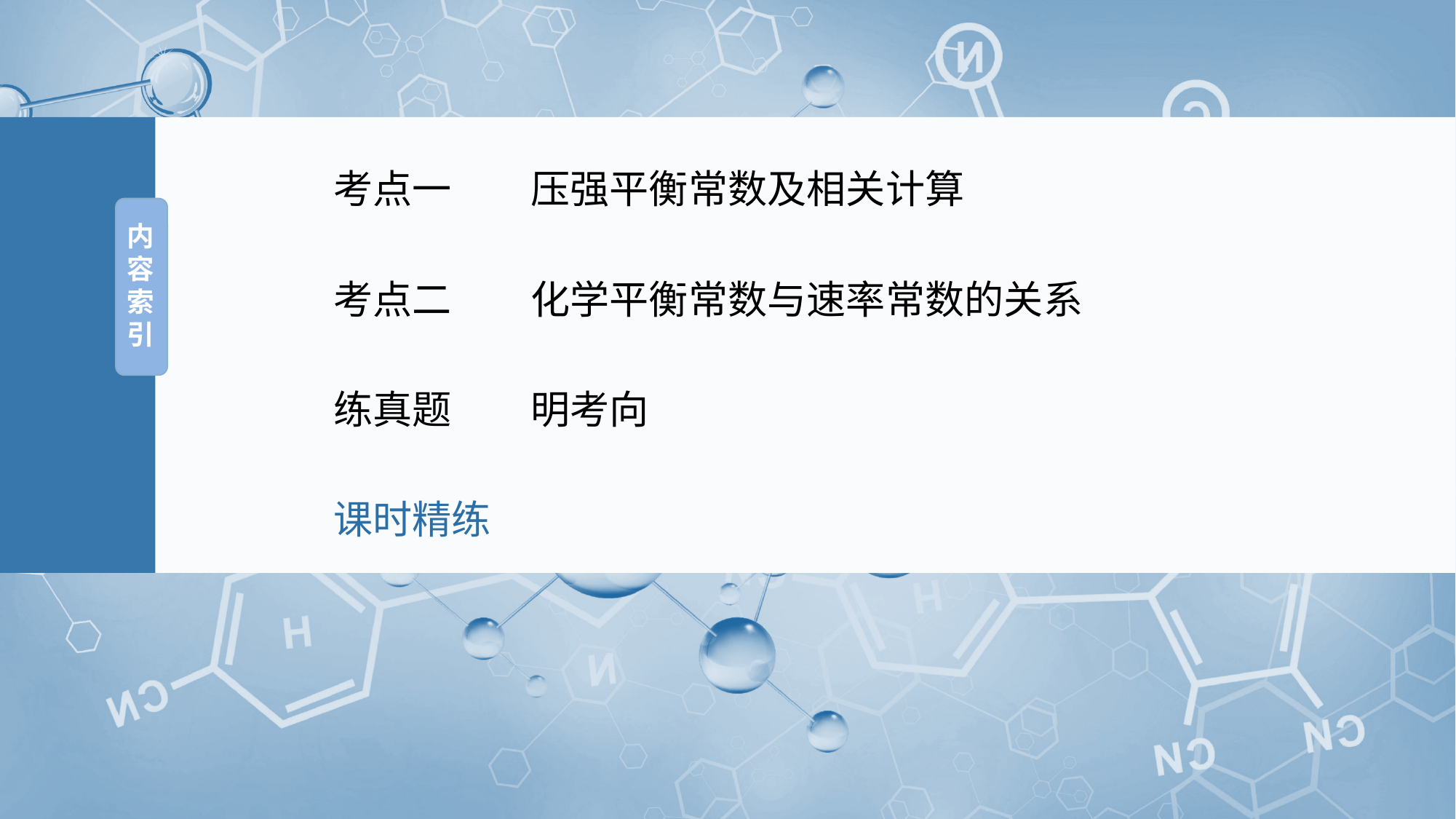

考点一　　压强平衡常数及相关计算

内
容
索
引
考点二　　化学平衡常数与速率常数的关系
练真题　　明考向
课时精练